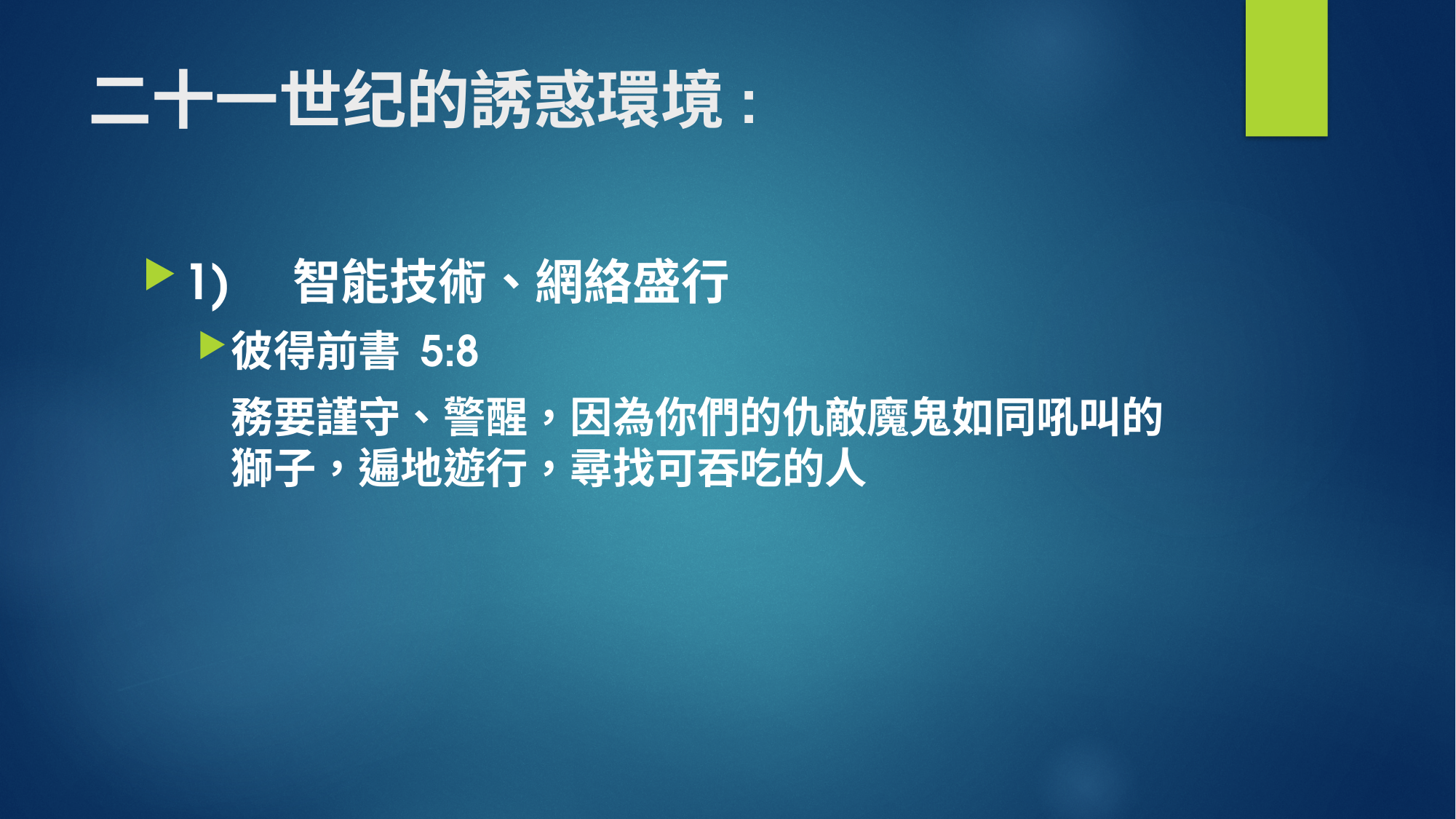

# 二十一世纪的誘惑環境:
1)	智能技術、網絡盛行
彼得前書 5:8
務要謹守、警醒，因為你們的仇敵魔鬼如同吼叫的獅子，遍地遊行，尋找可吞吃的人